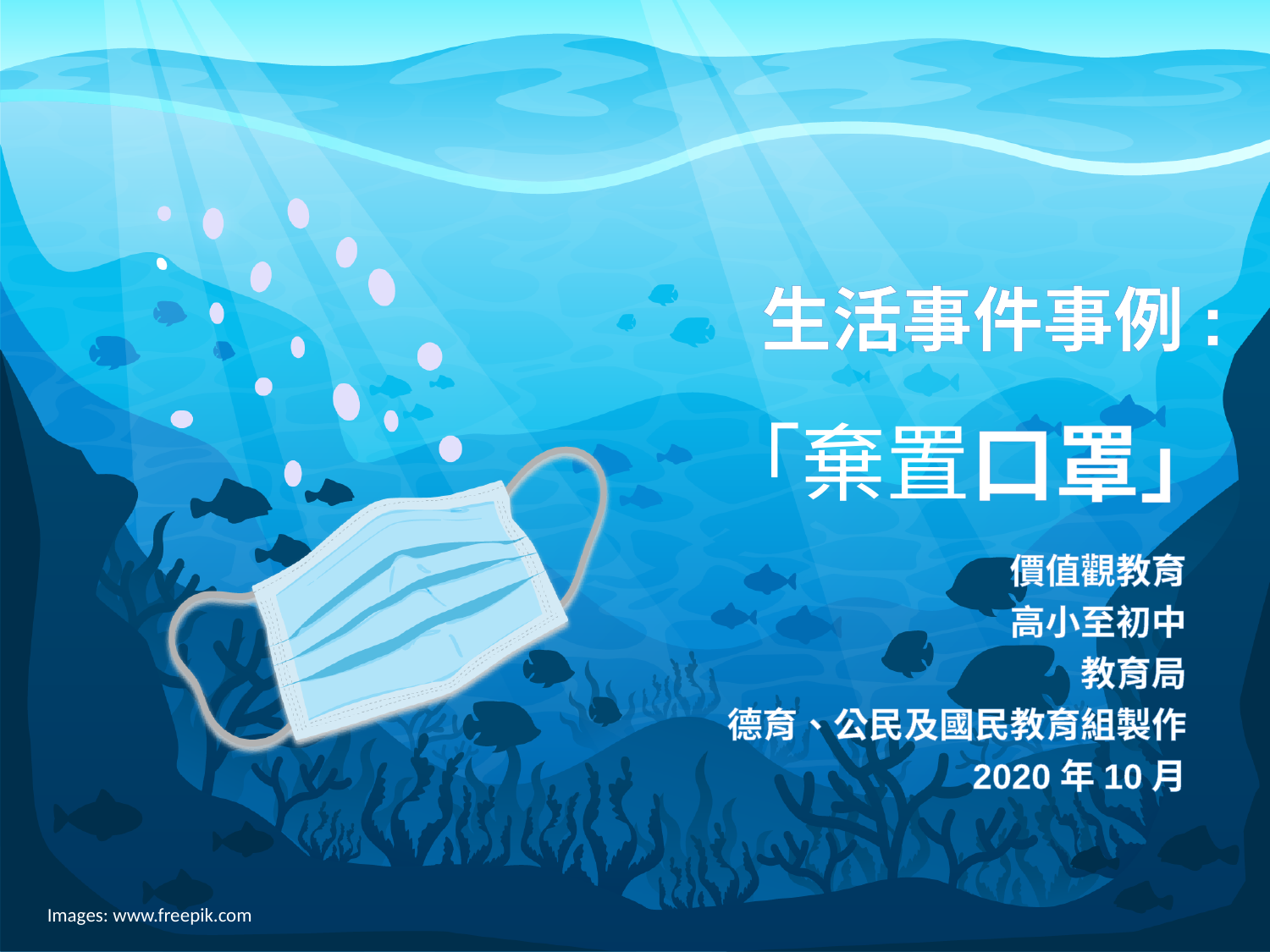

# 生活事件事例: 「棄置口罩」
價值觀教育
高小至初中
教育局
德育、公民及國民教育組製作
2020年10月
Images: www.freepik.com